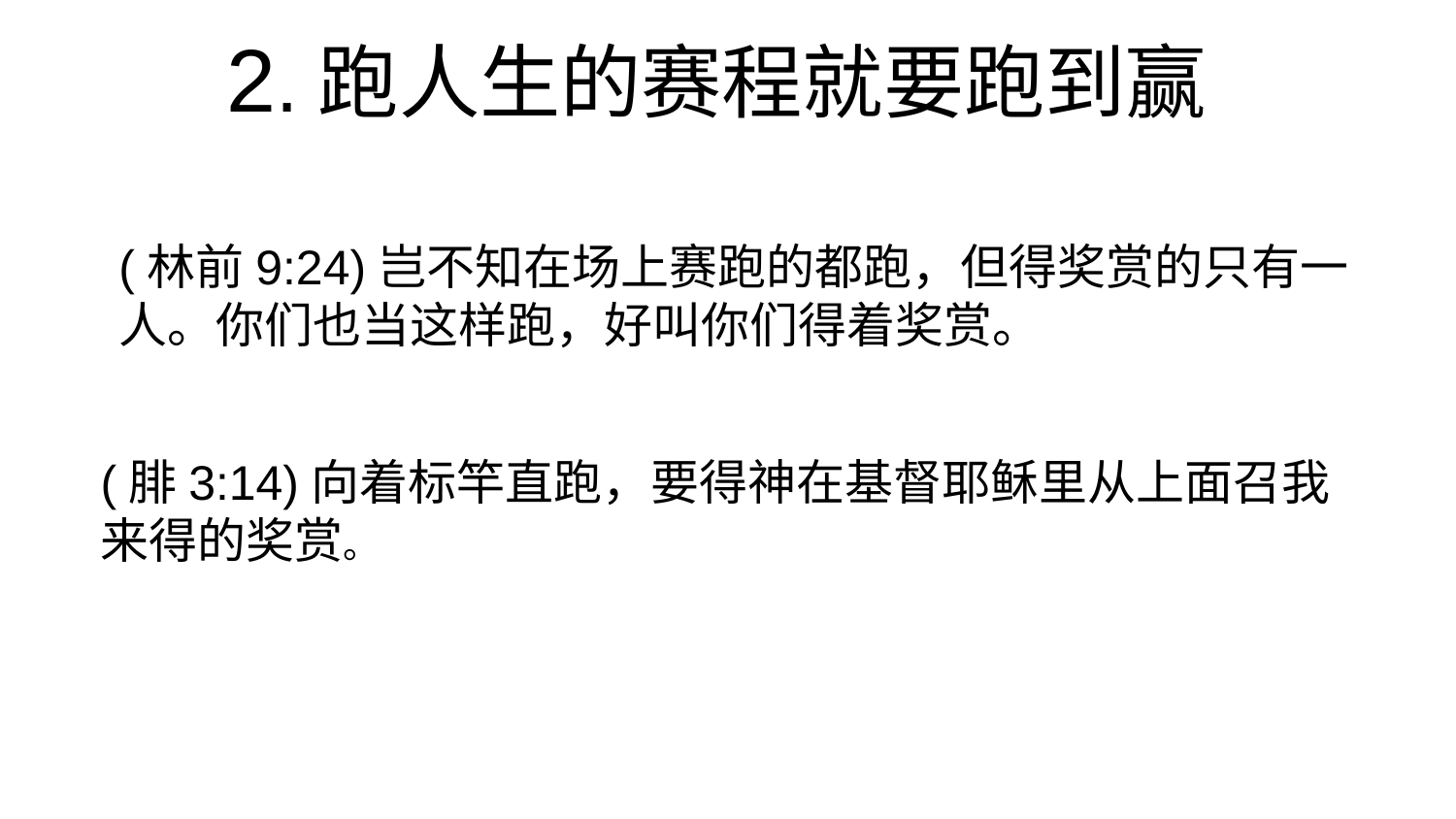

# 2.跑人生的赛程就要跑到赢

(林前9:24)岂不知在场上赛跑的都跑，但得奖赏的只有一人。你们也当这样跑，好叫你们得着奖赏。

(腓3:14)向着标竿直跑，要得神在基督耶稣里从上面召我来得的奖赏。